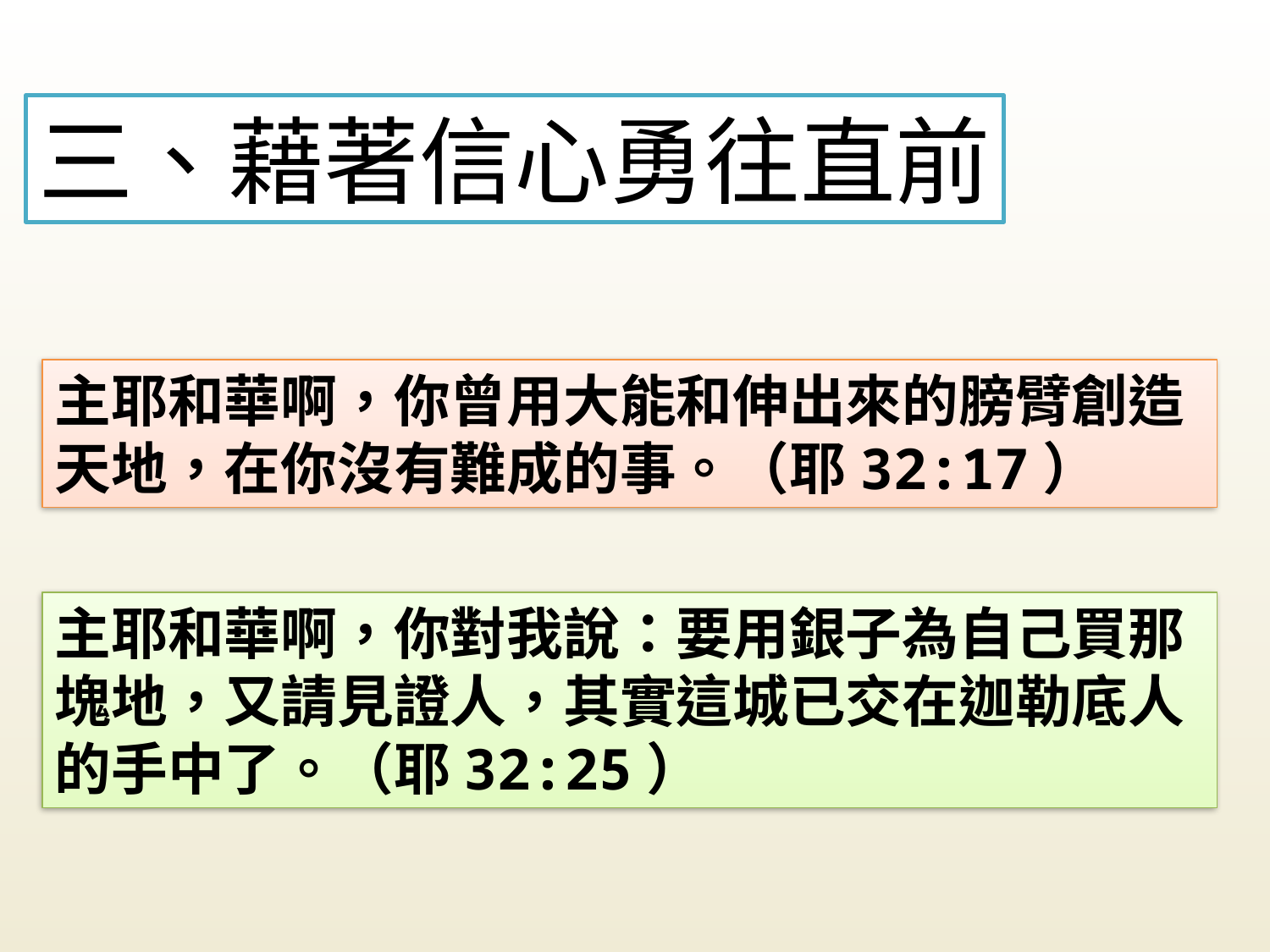

三、藉著信心勇往直前
主耶和華啊，你曾用大能和伸出來的膀臂創造天地，在你沒有難成的事。（耶32:17）
主耶和華啊，你對我說：要用銀子為自己買那塊地，又請見證人，其實這城已交在迦勒底人的手中了。（耶32:25）